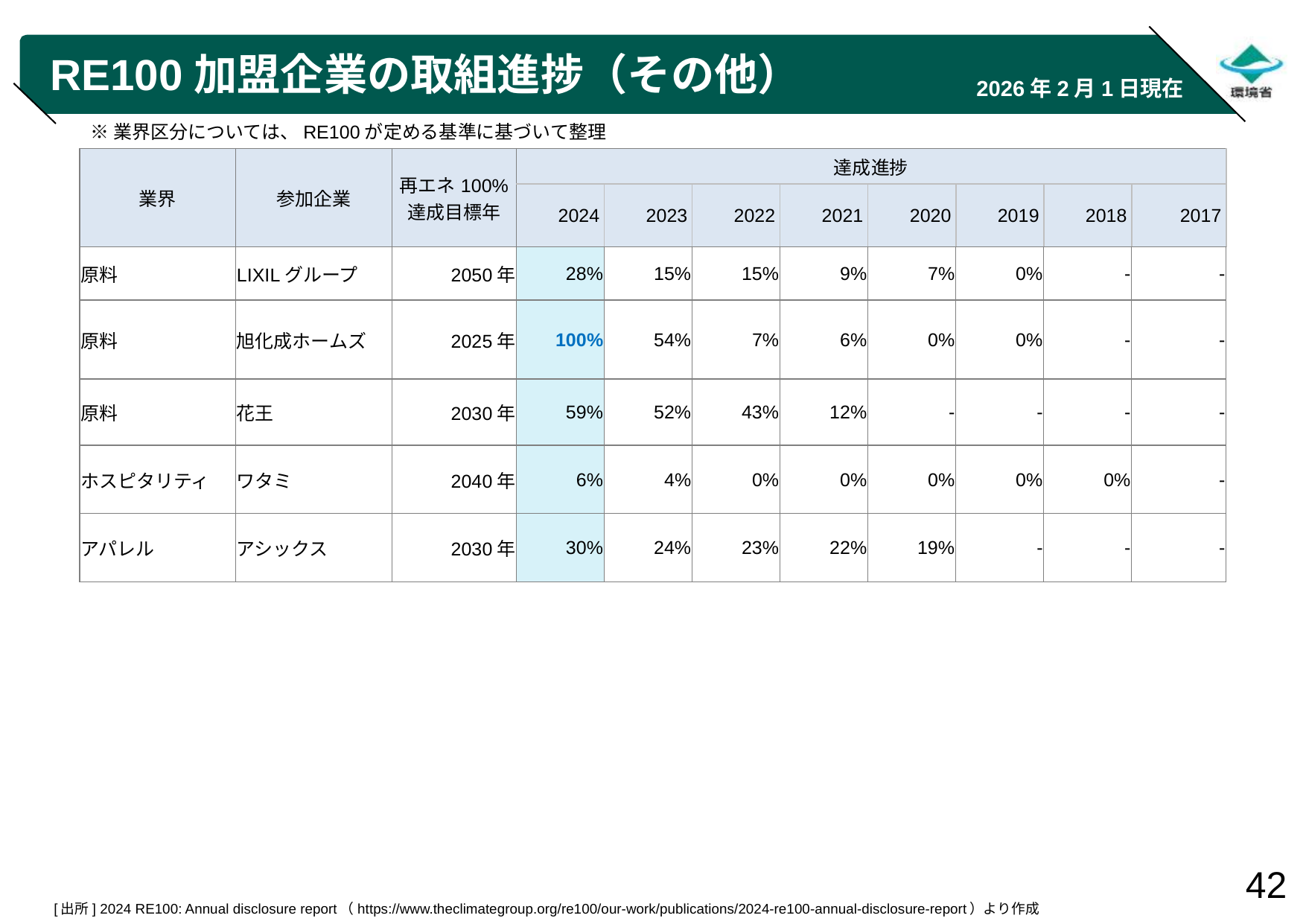

# RE100加盟企業の取組進捗（その他）
2026年2月1日現在
※業界区分については、RE100が定める基準に基づいて整理
| 業界 | 参加企業 | 再エネ100% 達成目標年 | 達成進捗 |  |  |  |  |  |  |  |
| --- | --- | --- | --- | --- | --- | --- | --- | --- | --- | --- |
|  |  |  | 2024 | 2023 | 2022 | 2021 | 2020 | 2019 | 2018 | 2017 |
| 原料 | LIXILグループ | 2050年 | 28% | 15% | 15% | 9% | 7% | 0% | - | - |
| 原料 | 旭化成ホームズ | 2025年 | 100% | 54% | 7% | 6% | 0% | 0% | - | - |
| 原料 | 花王 | 2030年 | 59% | 52% | 43% | 12% | - | - | - | - |
| ホスピタリティ | ワタミ | 2040年 | 6% | 4% | 0% | 0% | 0% | 0% | 0% | ‐ |
| アパレル | アシックス | 2030年 | 30% | 24% | 23% | 22% | 19% | - | - | - |
|  |
| --- |
[出所] 2024 RE100: Annual disclosure report（https://www.theclimategroup.org/re100/our-work/publications/2024-re100-annual-disclosure-report）より作成